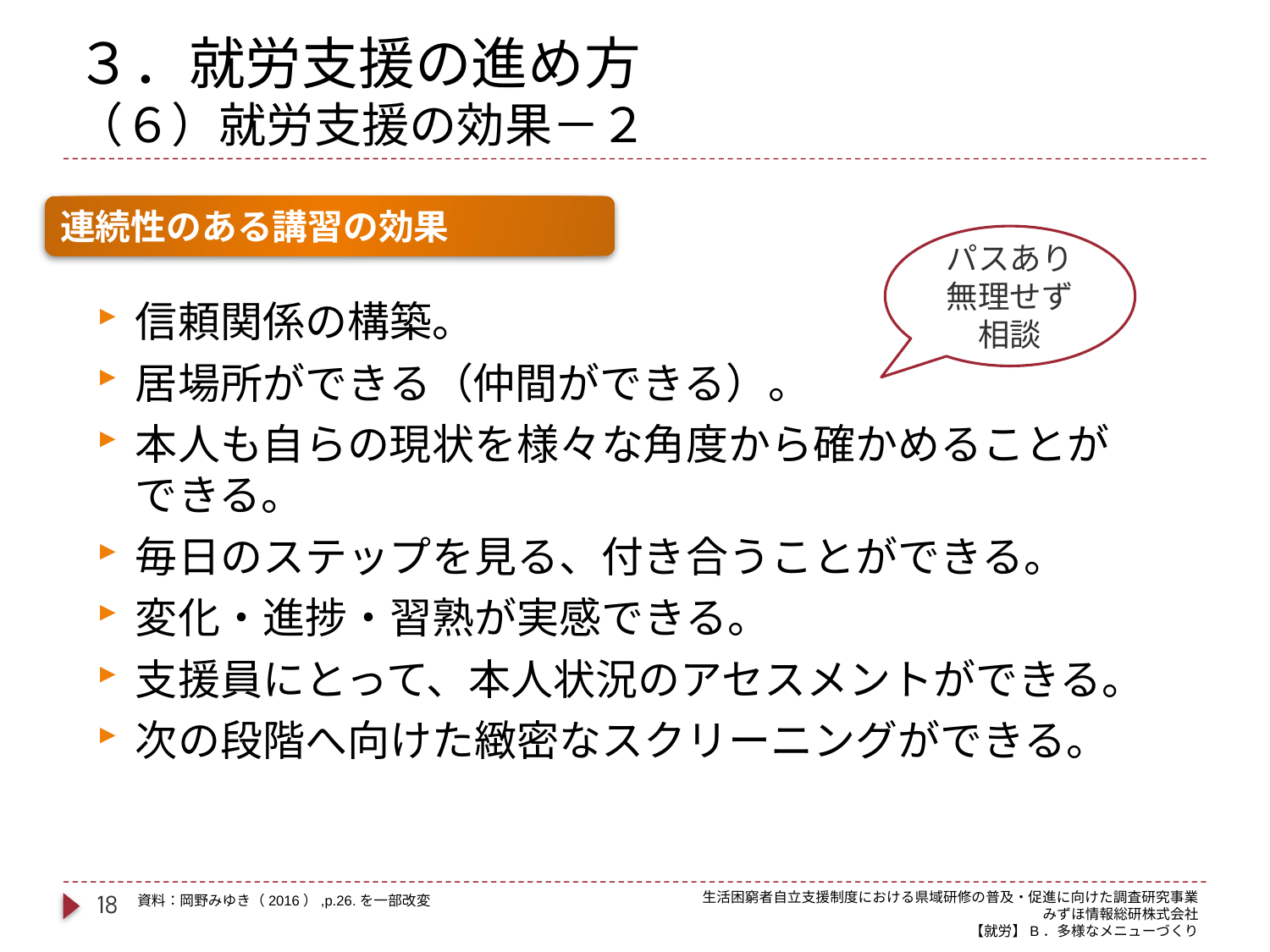

# ３．就労支援の進め方 （６）就労支援の効果－２
連続性のある講習の効果
パスあり
無理せず
相談
信頼関係の構築。
居場所ができる（仲間ができる）。
本人も自らの現状を様々な角度から確かめることが　できる。
毎日のステップを見る、付き合うことができる。
変化・進捗・習熟が実感できる。
支援員にとって、本人状況のアセスメントができる。
次の段階へ向けた緻密なスクリーニングができる。
18
生活困窮者自立支援制度における県域研修の普及・促進に向けた調査研究事業
みずほ情報総研株式会社
【就労】B．多様なメニューづくり
資料：岡野みゆき（2016）,p.26.を一部改変